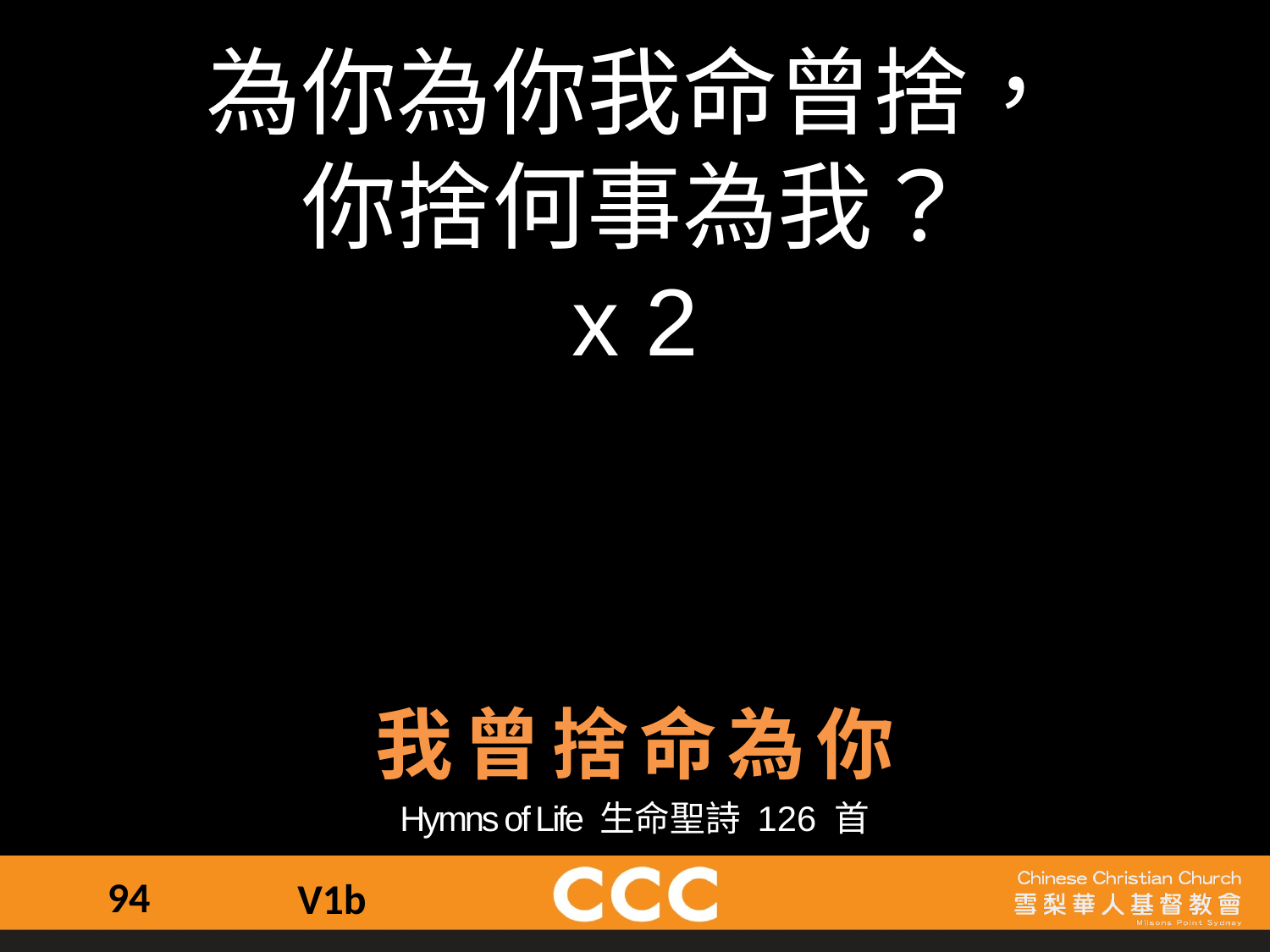

為你為你我命曾捨，
你捨何事為我？
x 2
我曾捨命為你
Hymns of Life 生命聖詩 126 首
94
V1b